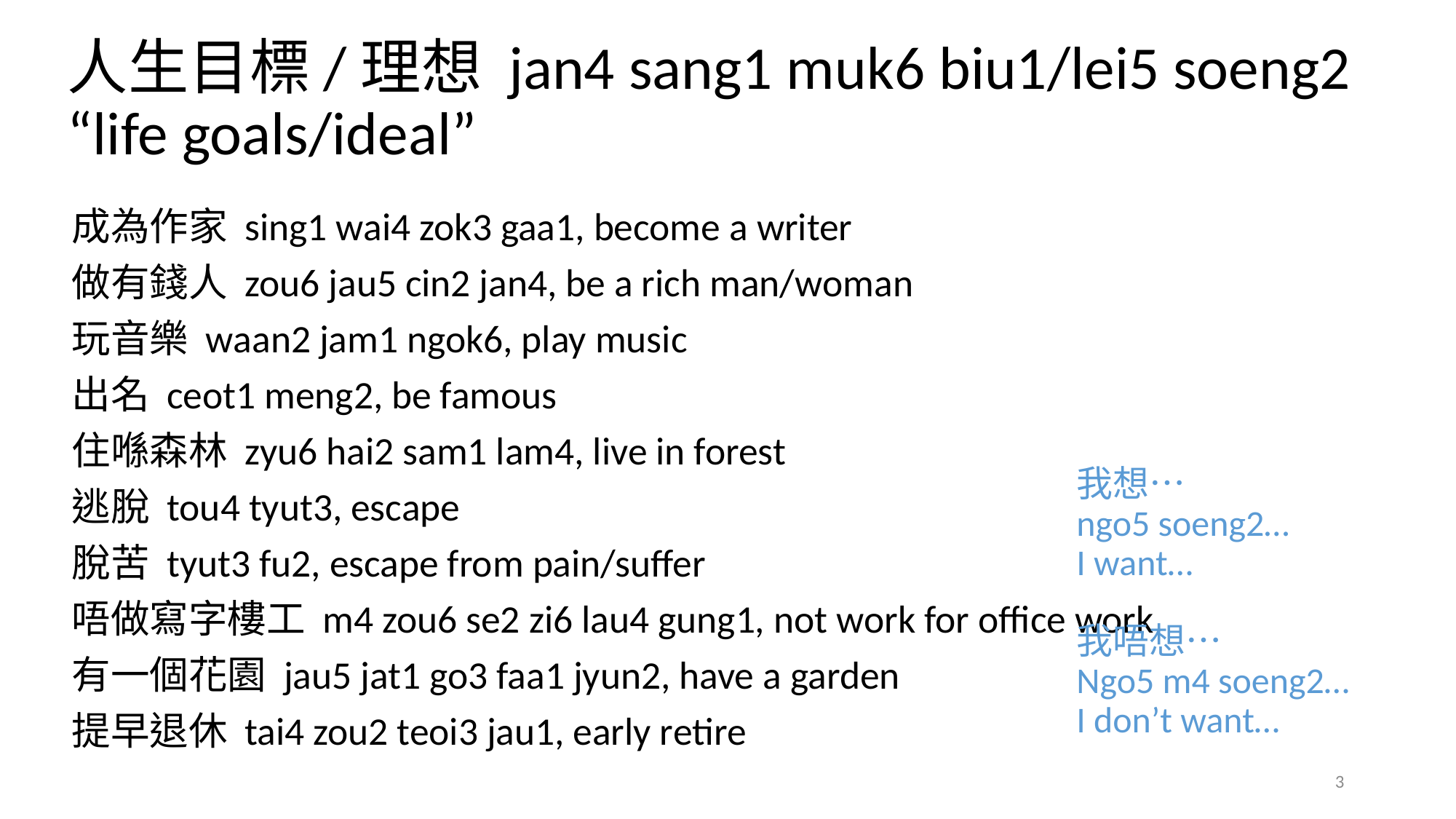

# 人生目標/理想 jan4 sang1 muk6 biu1/lei5 soeng2 “life goals/ideal”
成為作家 sing1 wai4 zok3 gaa1, become a writer
做有錢人 zou6 jau5 cin2 jan4, be a rich man/woman
玩音樂 waan2 jam1 ngok6, play music
出名 ceot1 meng2, be famous
住喺森林 zyu6 hai2 sam1 lam4, live in forest
逃脫 tou4 tyut3, escape
脫苦 tyut3 fu2, escape from pain/suffer
唔做寫字樓工 m4 zou6 se2 zi6 lau4 gung1, not work for office work
有一個花園 jau5 jat1 go3 faa1 jyun2, have a garden
提早退休 tai4 zou2 teoi3 jau1, early retire

我想…
ngo5 soeng2…
I want…

我唔想…
Ngo5 m4 soeng2…
I don’t want…
3